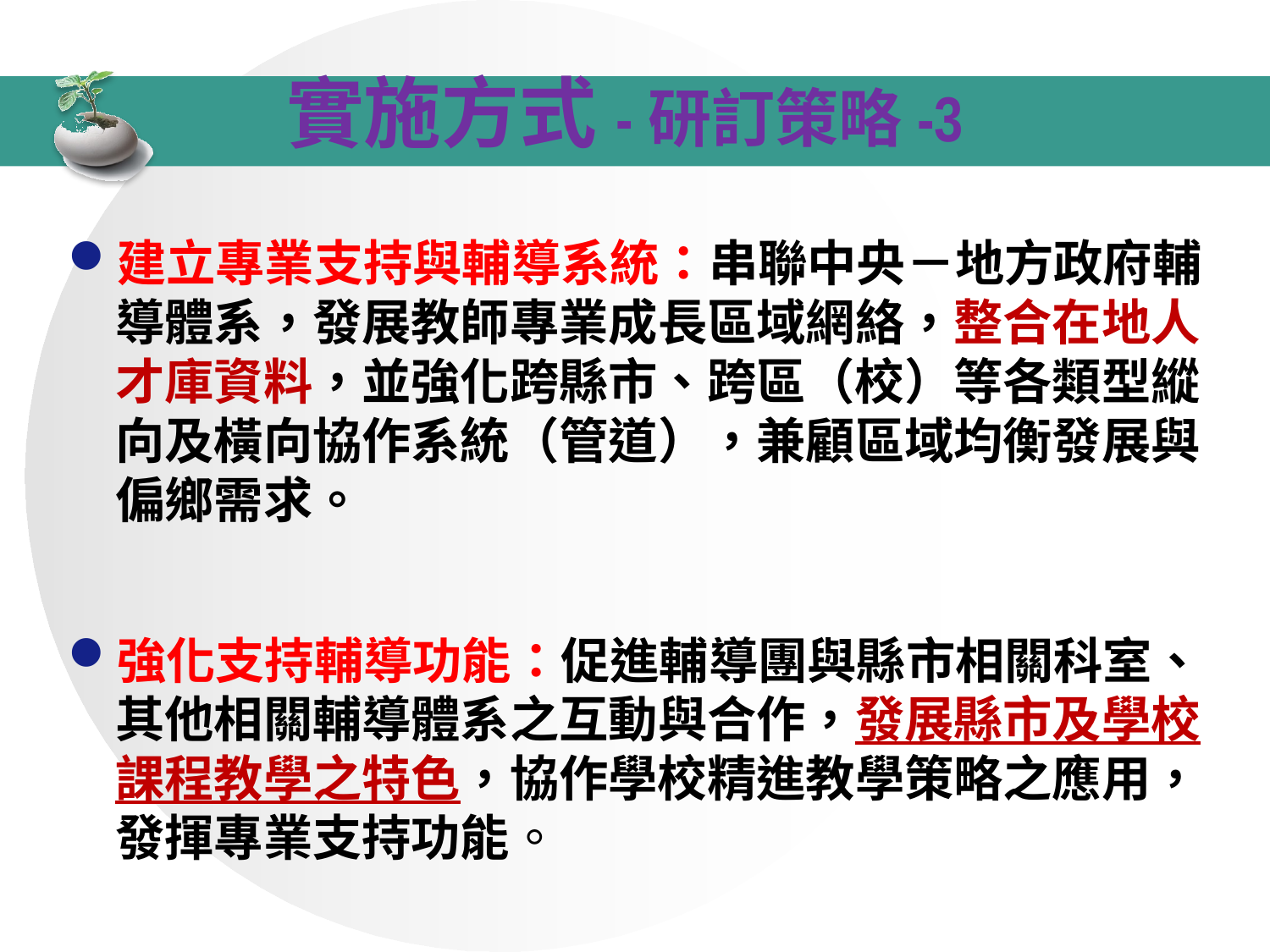

# 實施方式-研訂策略-3
建立專業支持與輔導系統：串聯中央－地方政府輔導體系，發展教師專業成長區域網絡，整合在地人才庫資料，並強化跨縣市、跨區（校）等各類型縱向及橫向協作系統（管道），兼顧區域均衡發展與偏鄉需求。

強化支持輔導功能：促進輔導團與縣市相關科室、其他相關輔導體系之互動與合作，發展縣市及學校課程教學之特色，協作學校精進教學策略之應用，發揮專業支持功能。